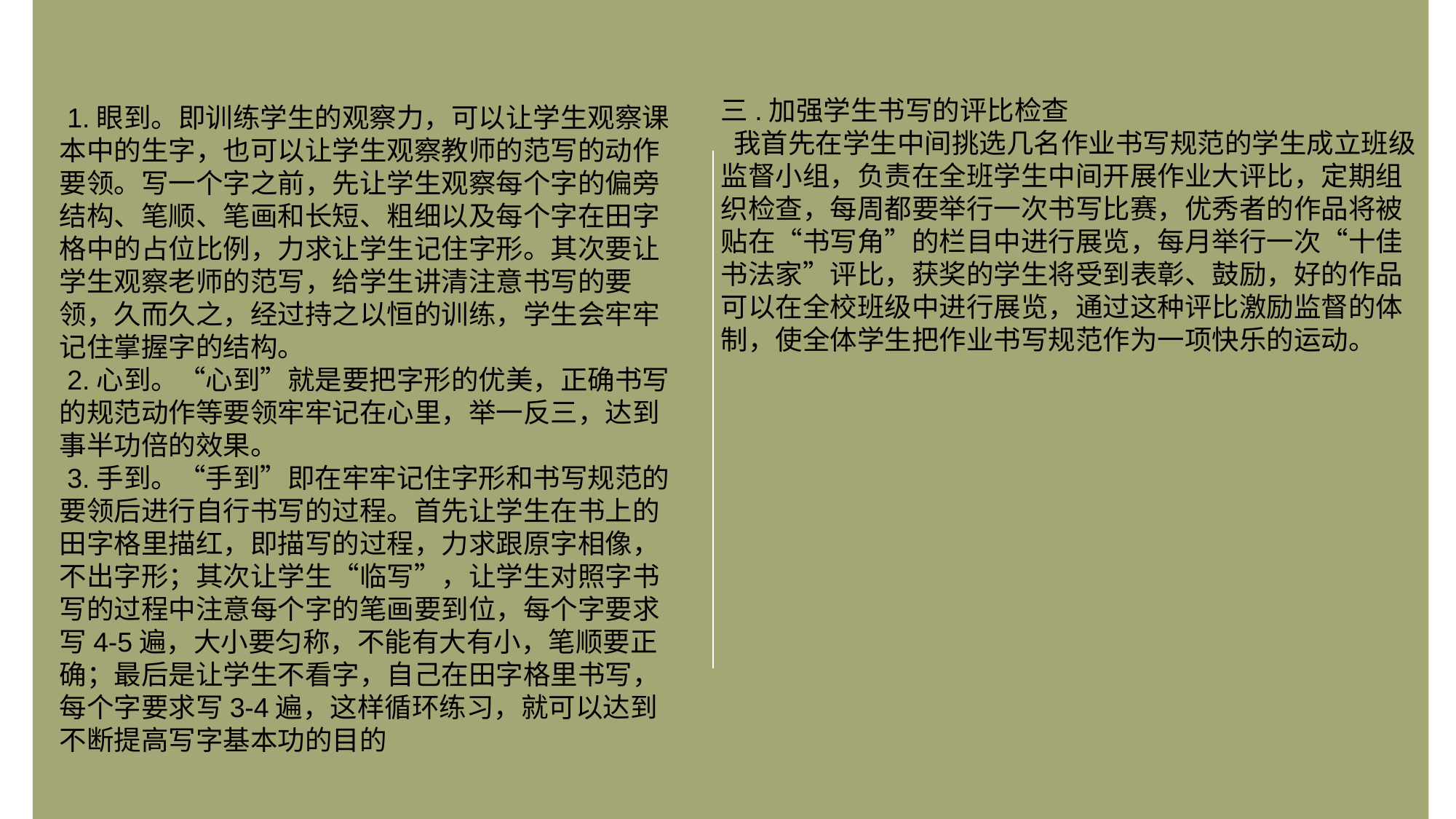

1.眼到。即训练学生的观察力，可以让学生观察课本中的生字，也可以让学生观察教师的范写的动作要领。写一个字之前，先让学生观察每个字的偏旁结构、笔顺、笔画和长短、粗细以及每个字在田字格中的占位比例，力求让学生记住字形。其次要让学生观察老师的范写，给学生讲清注意书写的要领，久而久之，经过持之以恒的训练，学生会牢牢记住掌握字的结构。
 2.心到。“心到”就是要把字形的优美，正确书写的规范动作等要领牢牢记在心里，举一反三，达到事半功倍的效果。
 3.手到。“手到”即在牢牢记住字形和书写规范的要领后进行自行书写的过程。首先让学生在书上的田字格里描红，即描写的过程，力求跟原字相像，不出字形；其次让学生“临写”，让学生对照字书写的过程中注意每个字的笔画要到位，每个字要求写4-5遍，大小要匀称，不能有大有小，笔顺要正确；最后是让学生不看字，自己在田字格里书写，每个字要求写3-4遍，这样循环练习，就可以达到不断提高写字基本功的目的

三.加强学生书写的评比检查
 我首先在学生中间挑选几名作业书写规范的学生成立班级监督小组，负责在全班学生中间开展作业大评比，定期组织检查，每周都要举行一次书写比赛，优秀者的作品将被贴在“书写角”的栏目中进行展览，每月举行一次“十佳书法家”评比，获奖的学生将受到表彰、鼓励，好的作品可以在全校班级中进行展览，通过这种评比激励监督的体制，使全体学生把作业书写规范作为一项快乐的运动。